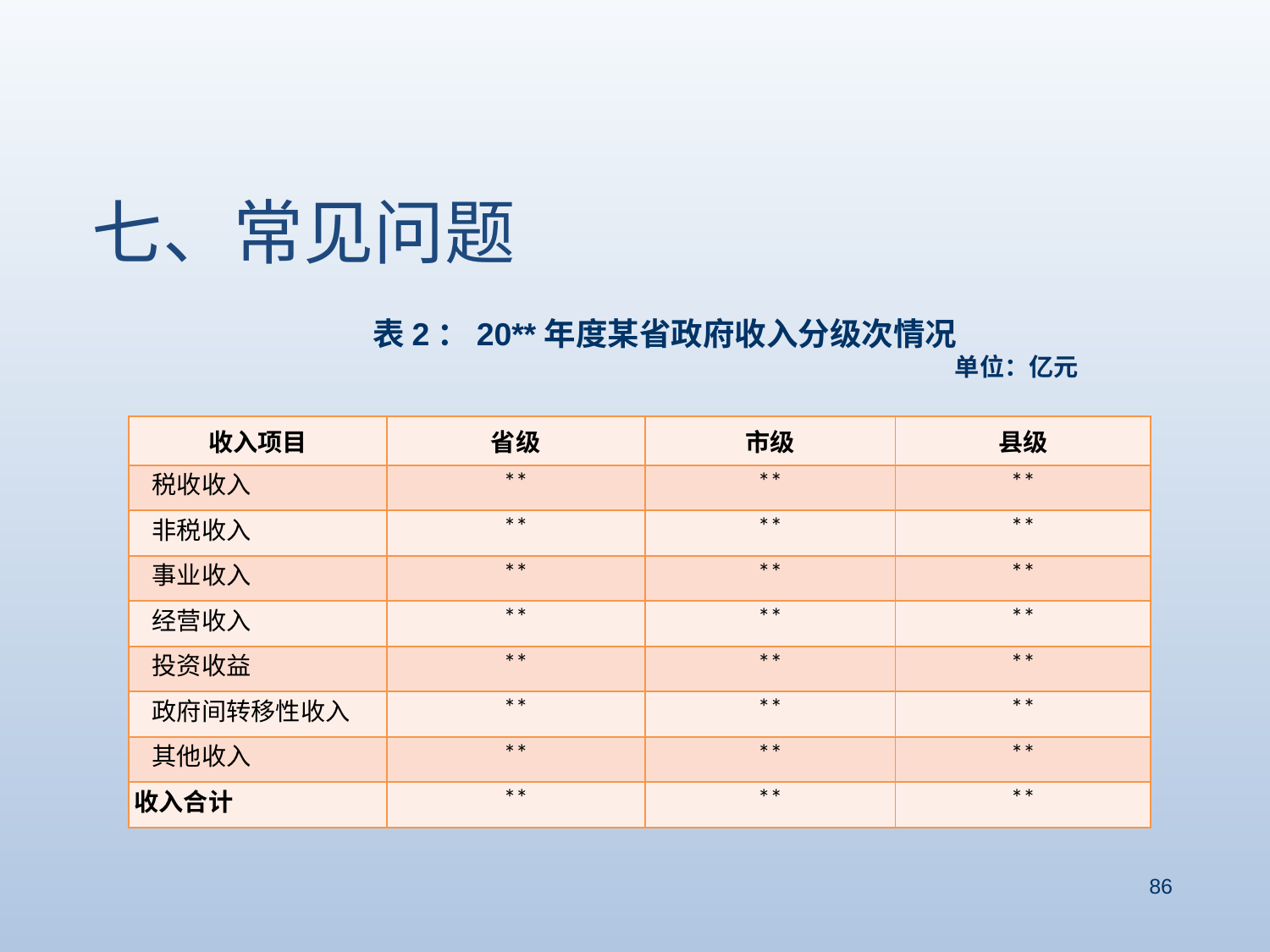

七、常见问题
表2：20**年度某省政府收入分级次情况
单位：亿元
| 收入项目 | 省级 | 市级 | 县级 |
| --- | --- | --- | --- |
| 税收收入 | \*\* | \*\* | \*\* |
| 非税收入 | \*\* | \*\* | \*\* |
| 事业收入 | \*\* | \*\* | \*\* |
| 经营收入 | \*\* | \*\* | \*\* |
| 投资收益 | \*\* | \*\* | \*\* |
| 政府间转移性收入 | \*\* | \*\* | \*\* |
| 其他收入 | \*\* | \*\* | \*\* |
| 收入合计 | \*\* | \*\* | \*\* |
86